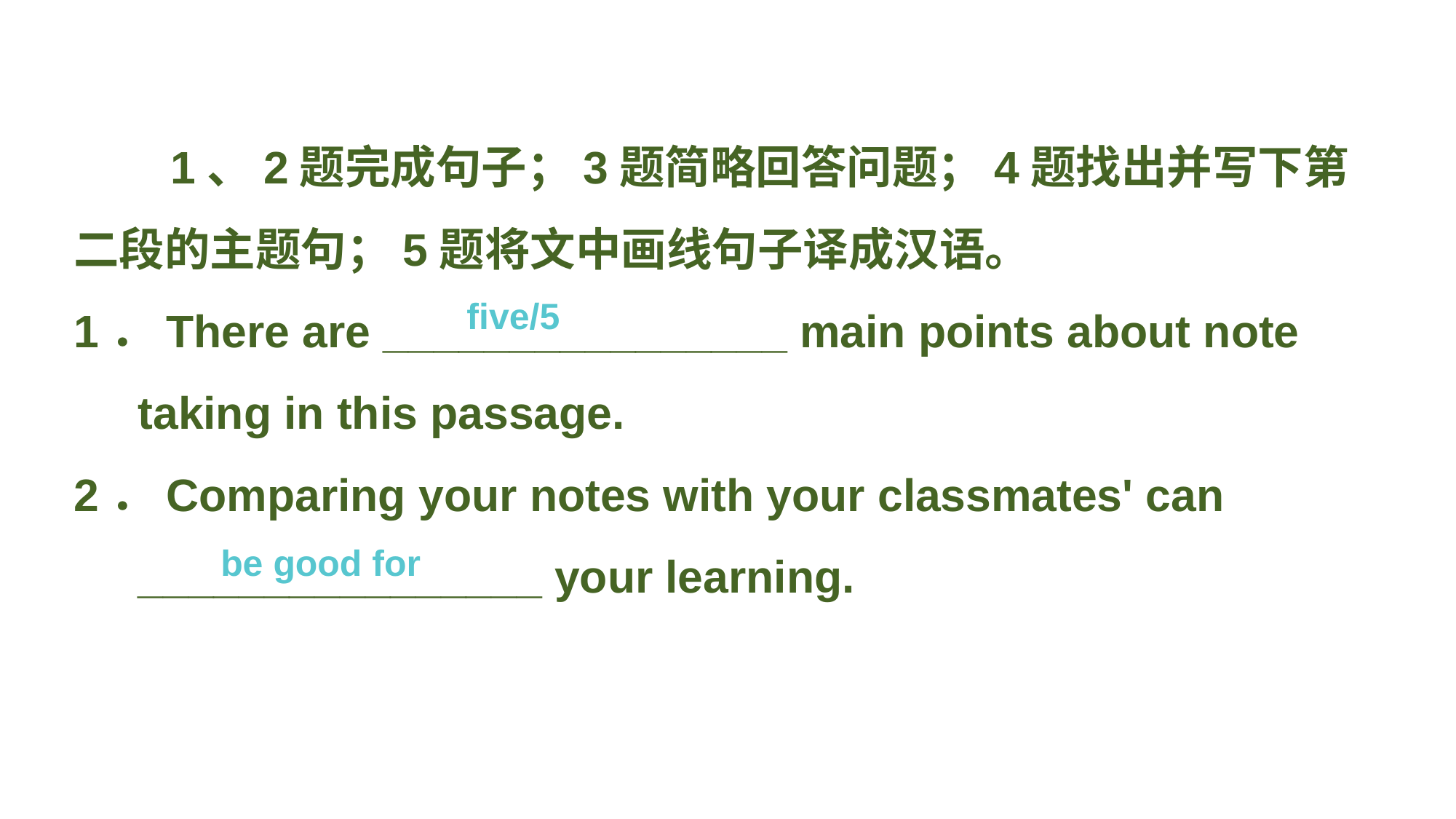

1、2题完成句子；3题简略回答问题；4题找出并写下第二段的主题句；5题将文中画线句子译成汉语。
1．There are ________________ main points about note­taking in this passage.
2．Comparing your notes with your classmates' can ________________ your learning.
five/5
be good for